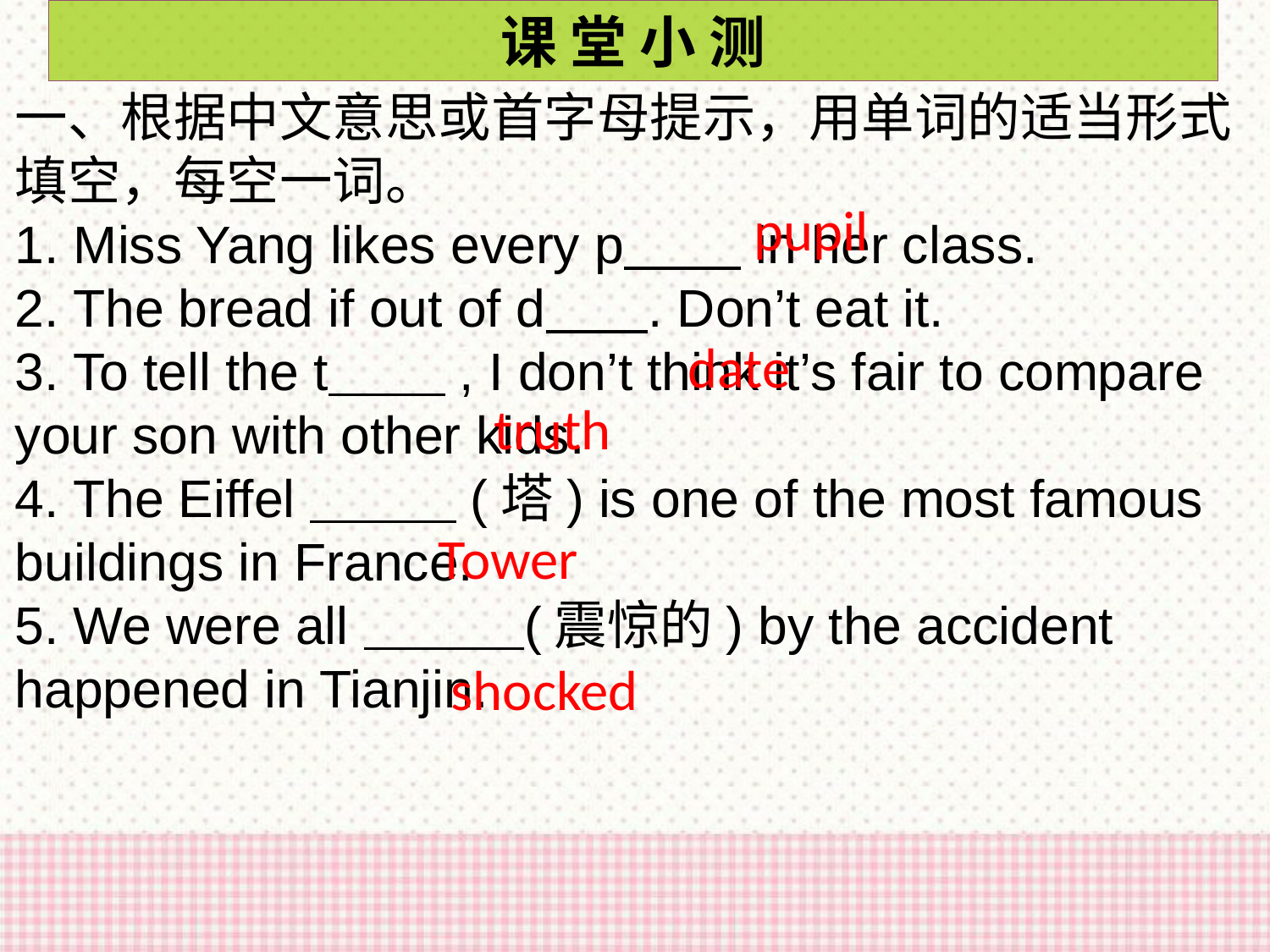

课 堂 小 测
一、根据中文意思或首字母提示，用单词的适当形式填空，每空一词。
1. Miss Yang likes every p         in her class.
2. The bread if out of d       . Don’t eat it.
3. To tell the t         , I don’t think it’s fair to compare your son with other kids.
4. The Eiffel            (塔) is one of the most famous buildings in France.
5. We were all            (震惊的) by the accident happened in Tianjin.
pupil
date
truth
Tower
shocked